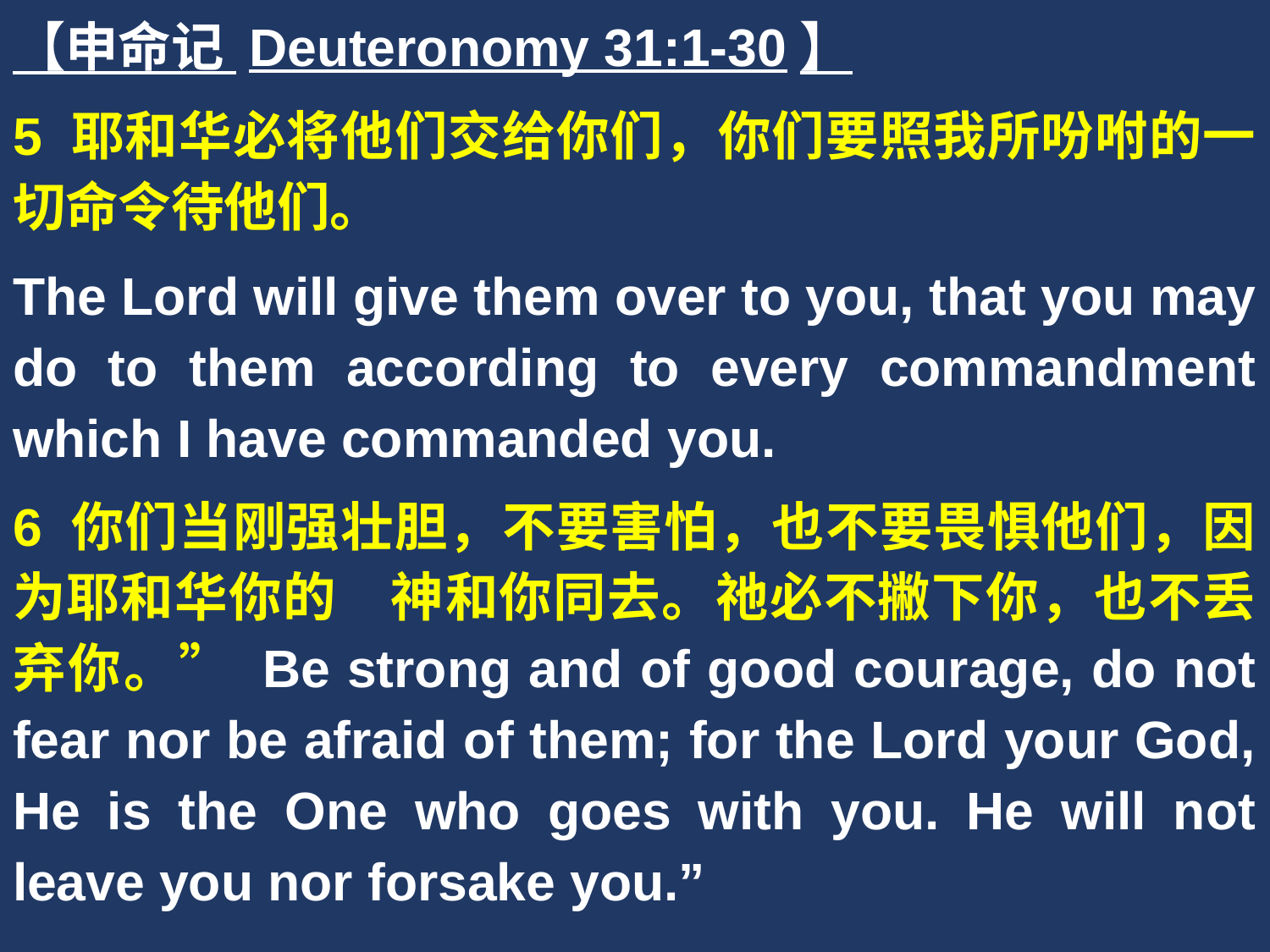

【申命记 Deuteronomy 31:1-30】
5 耶和华必将他们交给你们，你们要照我所吩咐的一切命令待他们。
The Lord will give them over to you, that you may do to them according to every commandment which I have commanded you.
6 你们当刚强壮胆，不要害怕，也不要畏惧他们，因为耶和华你的　神和你同去。祂必不撇下你，也不丢弃你。” Be strong and of good courage, do not fear nor be afraid of them; for the Lord your God, He is the One who goes with you. He will not leave you nor forsake you.”